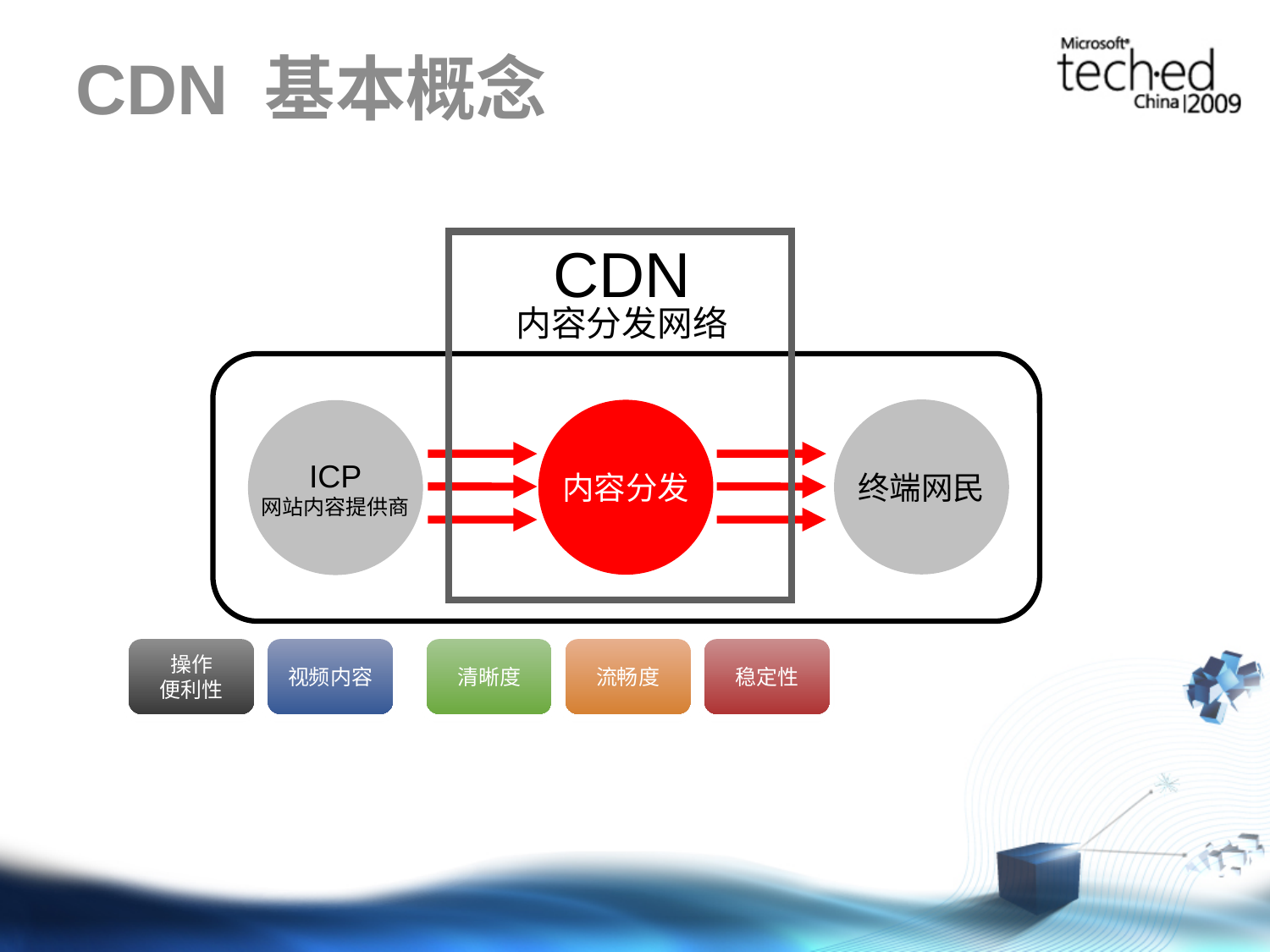

# CDN 基本概念

CDN
内容分发网络

终端网民
内容分发
ICP
网站内容提供商

操作
便利性
视频内容
清晰度
流畅度
稳定性